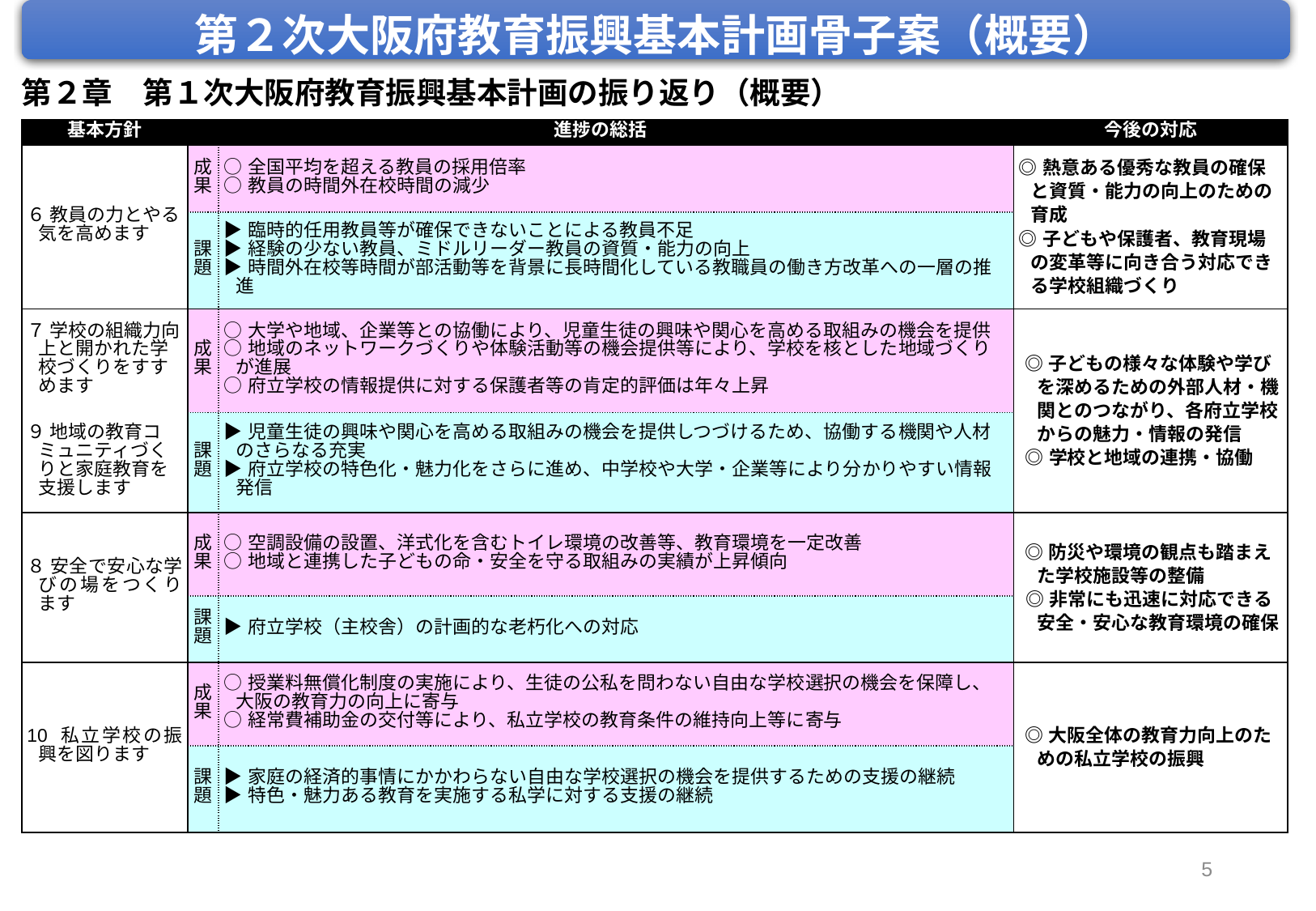

第２次大阪府教育振興基本計画骨子案（概要）
第２章　第１次大阪府教育振興基本計画の振り返り（概要）
| 基本方針 | 進捗の総括 |  | 今後の対応 |
| --- | --- | --- | --- |
| ６ 教員の力とやる気を高めます | 成 果 | ○全国平均を超える教員の採用倍率　　 ○教員の時間外在校時間の減少 | ◎熱意ある優秀な教員の確保と資質・能力の向上のための育成 ◎子どもや保護者、教育現場の変革等に向き合う対応できる学校組織づくり |
|  | 課 題 | ▶臨時的任用教員等が確保できないことによる教員不足 ▶経験の少ない教員、ミドルリーダー教員の資質・能力の向上 ▶時間外在校等時間が部活動等を背景に長時間化している教職員の働き方改革への一層の推進 |  |
| ７ 学校の組織力向上と開かれた学校づくりをすすめます | 成 果 | ○大学や地域、企業等との協働により、児童生徒の興味や関心を高める取組みの機会を提供 ○地域のネットワークづくりや体験活動等の機会提供等により、学校を核とした地域づくりが進展 ○府立学校の情報提供に対する保護者等の肯定的評価は年々上昇 | ◎子どもの様々な体験や学びを深めるための外部人材・機関とのつながり、各府立学校からの魅力・情報の発信 ◎学校と地域の連携・協働 |
| ９ 地域の教育コミュニティづくりと家庭教育を支援します | 課 題 | ▶児童生徒の興味や関心を高める取組みの機会を提供しつづけるため、協働する機関や人材のさらなる充実 ▶府立学校の特色化・魅力化をさらに進め、中学校や大学・企業等により分かりやすい情報発信 |  |
| ８ 安全で安心な学びの場をつくります | 成 果 | ○空調設備の設置、洋式化を含むトイレ環境の改善等、教育環境を一定改善 ○地域と連携した子どもの命・安全を守る取組みの実績が上昇傾向 | ◎防災や環境の観点も踏まえた学校施設等の整備 ◎非常にも迅速に対応できる安全・安心な教育環境の確保 |
|  | 課 題 | ▶府立学校（主校舎）の計画的な老朽化への対応 |  |
| 10 私立学校の振興を図ります | 成 果 | ○授業料無償化制度の実施により、生徒の公私を問わない自由な学校選択の機会を保障し、大阪の教育力の向上に寄与 ○経常費補助金の交付等により、私立学校の教育条件の維持向上等に寄与 | ◎大阪全体の教育力向上のための私立学校の振興 |
|  | 課 題 | ▶家庭の経済的事情にかかわらない⾃由な学校選択の機会を提供するための支援の継続 ▶特⾊・魅⼒ある教育を実施する私学に対する支援の継続 |  |
5